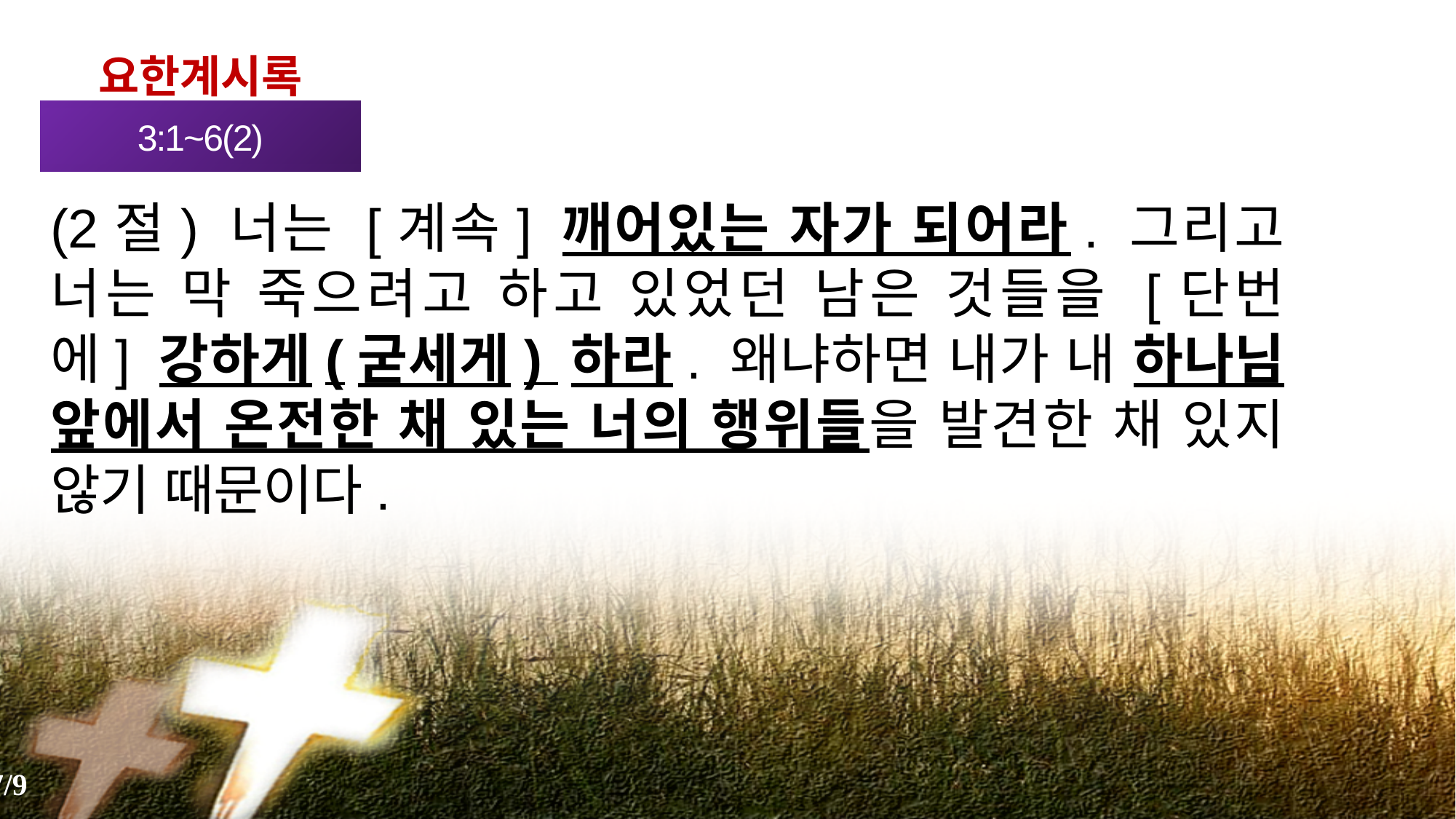

요한계시록

3:1~6(2)
(2절) 너는 [계속] 깨어있는 자가 되어라. 그리고 너는 막 죽으려고 하고 있었던 남은 것들을 [단번에] 강하게(굳세게) 하라. 왜냐하면 내가 내 하나님 앞에서 온전한 채 있는 너의 행위들을 발견한 채 있지 않기 때문이다.